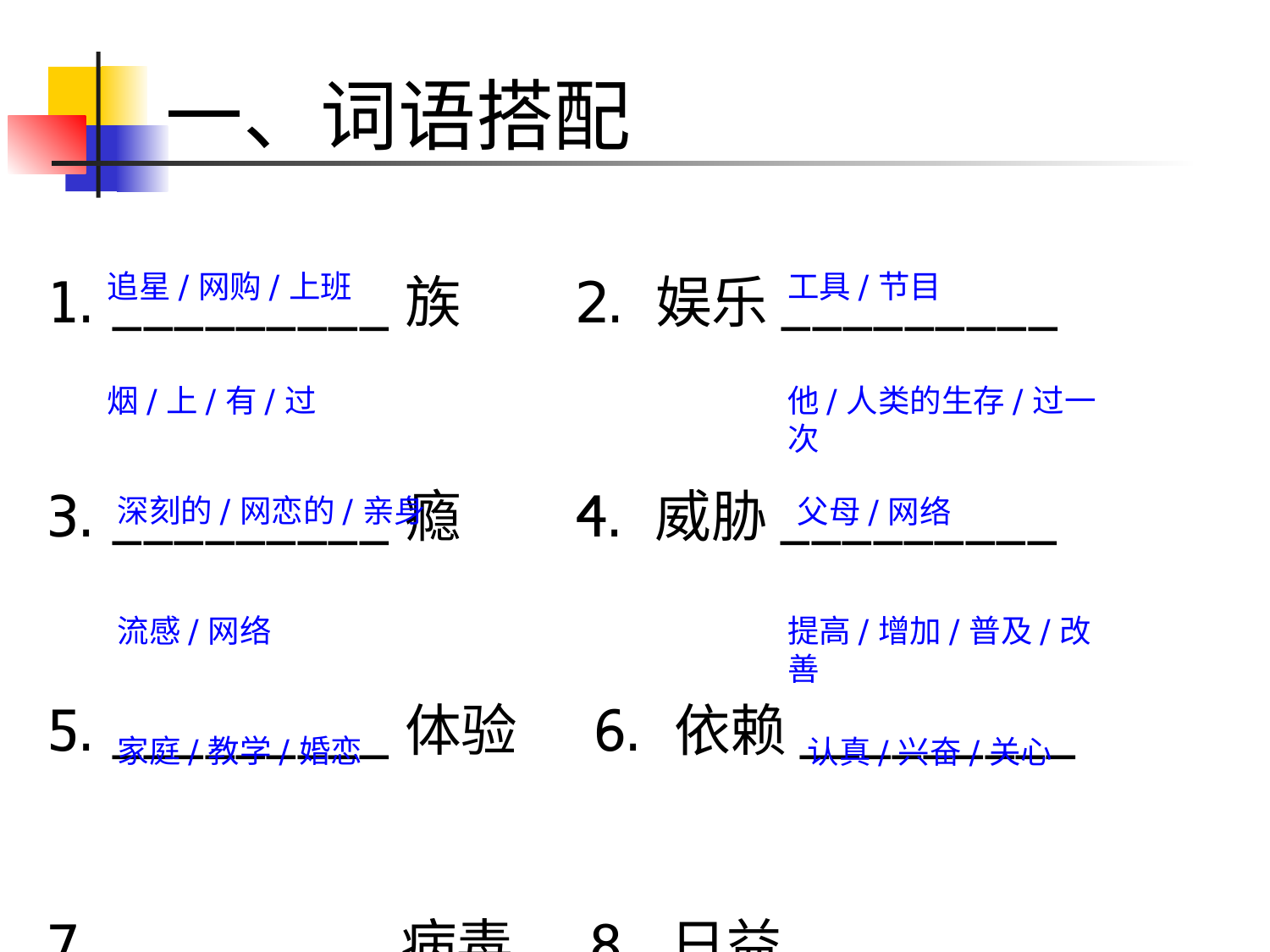

# 一、词语搭配
1. _________族        2. 娱乐_________
3. _________瘾        4. 威胁_________
5. _________体验     6. 依赖_________
7. _________病毒     8. 日益_________
9. _________模式     10. 如此_________
追星/网购/上班
工具/节目
烟/上/有/过
他/人类的生存/过一次
深刻的/网恋的/亲身
父母/网络
流感/网络
提高/增加/普及/改善
家庭/教学/婚恋
认真/兴奋/关心